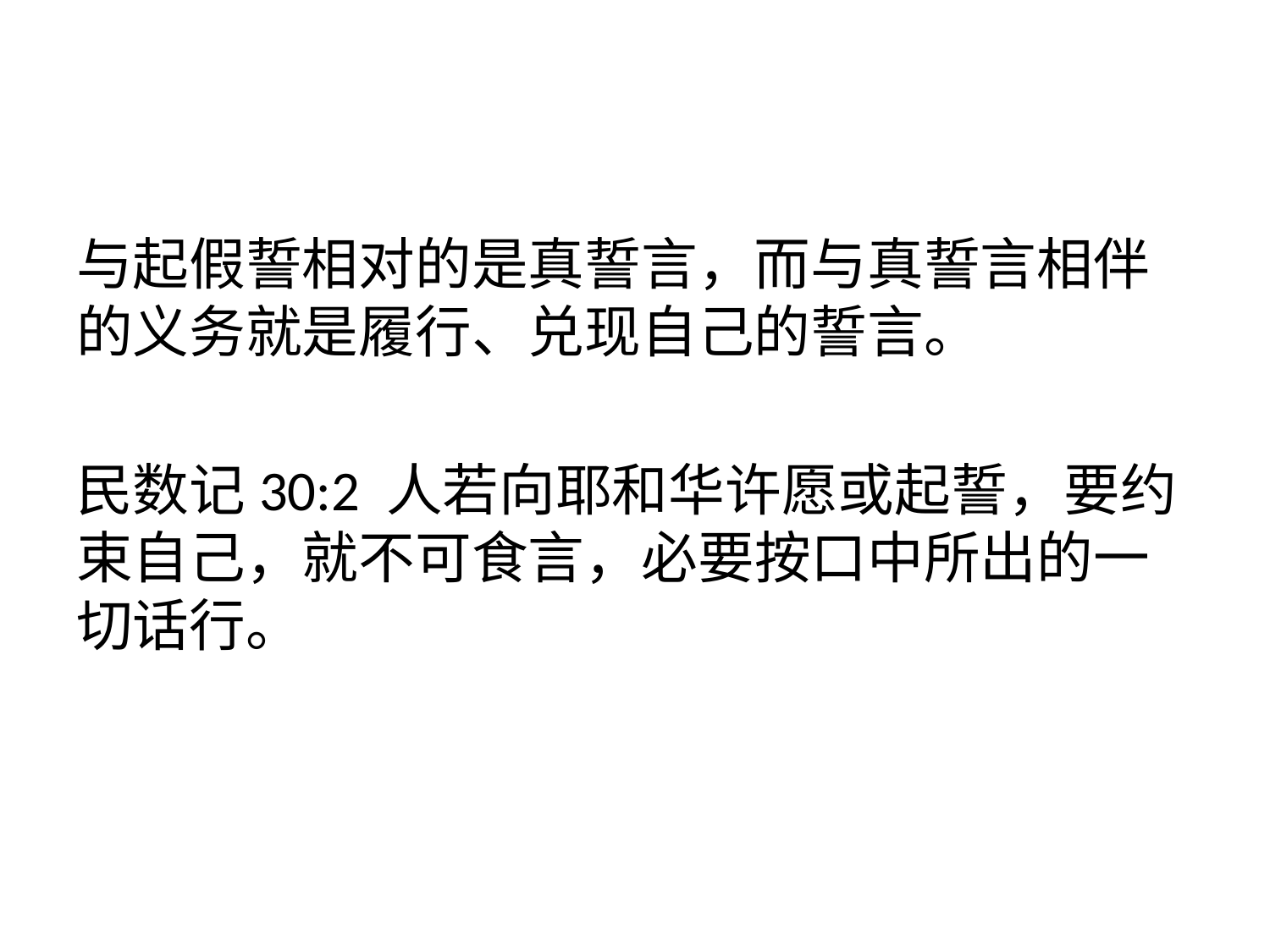

#
与起假誓相对的是真誓言，而与真誓言相伴的义务就是履行、兑现自己的誓言。

民数记30:2 人若向耶和华许愿或起誓，要约束自己，就不可食言，必要按口中所出的一切话行。